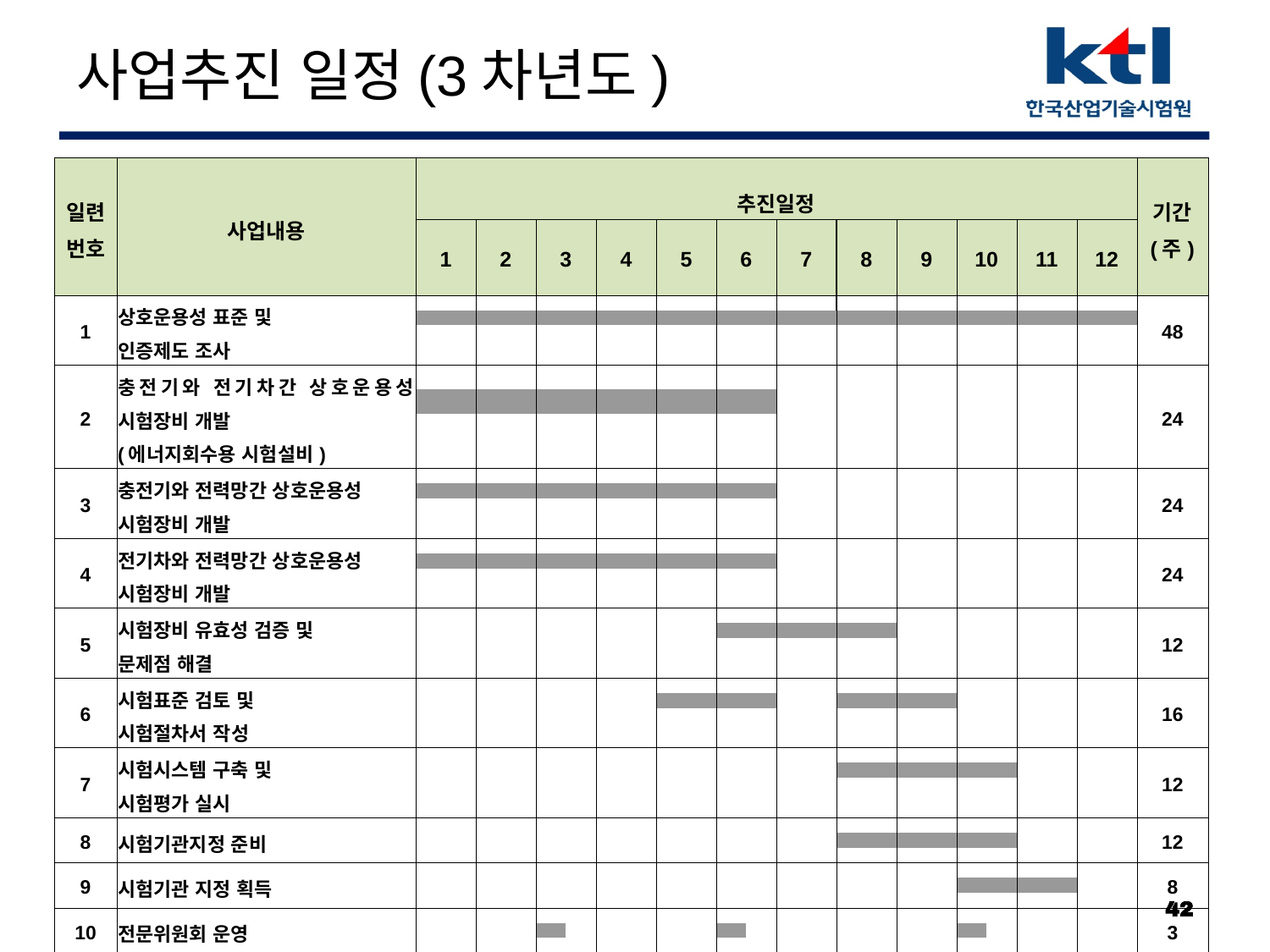

# 사업추진 일정(3차년도)
| 일련 번호 | 사업내용 | 추진일정 |  |  |  |  |  |  |  |  |  |  |  |  |  |  |  |  |  |  |  |  |  |  |  | 기간 (주) |
| --- | --- | --- | --- | --- | --- | --- | --- | --- | --- | --- | --- | --- | --- | --- | --- | --- | --- | --- | --- | --- | --- | --- | --- | --- | --- | --- |
|  |  | 1 |  | 2 |  | 3 |  | 4 |  | 5 |  | 6 |  | 7 |  | 8 |  | 9 |  | 10 |  | 11 |  | 12 |  |  |
| 1 | 상호운용성 표준 및 인증제도 조사 |  |  |  |  |  |  |  |  |  |  |  |  |  |  |  |  |  |  |  |  |  |  |  |  | 48 |
|  |  |  |  |  |  |  |  |  |  |  |  |  |  |  |  |  |  |  |  |  |  |  |  |  |  |  |
|  |  |  |  |  |  |  |  |  |  |  |  |  |  |  |  |  |  |  |  |  |  |  |  |  |  |  |
| 2 | 충전기와 전기차간 상호운용성 시험장비 개발 (에너지회수용 시험설비) |  |  |  |  |  |  |  |  |  |  |  |  |  |  |  |  |  |  |  |  |  |  |  |  | 24 |
|  |  |  |  |  |  |  |  |  |  |  |  |  |  |  |  |  |  |  |  |  |  |  |  |  |  |  |
|  |  |  |  |  |  |  |  |  |  |  |  |  |  |  |  |  |  |  |  |  |  |  |  |  |  |  |
| 3 | 충전기와 전력망간 상호운용성 시험장비 개발 |  |  |  |  |  |  |  |  |  |  |  |  |  |  |  |  |  |  |  |  |  |  |  |  | 24 |
|  |  |  |  |  |  |  |  |  |  |  |  |  |  |  |  |  |  |  |  |  |  |  |  |  |  |  |
|  |  |  |  |  |  |  |  |  |  |  |  |  |  |  |  |  |  |  |  |  |  |  |  |  |  |  |
| 4 | 전기차와 전력망간 상호운용성 시험장비 개발 |  |  |  |  |  |  |  |  |  |  |  |  |  |  |  |  |  |  |  |  |  |  |  |  | 24 |
|  |  |  |  |  |  |  |  |  |  |  |  |  |  |  |  |  |  |  |  |  |  |  |  |  |  |  |
|  |  |  |  |  |  |  |  |  |  |  |  |  |  |  |  |  |  |  |  |  |  |  |  |  |  |  |
| 5 | 시험장비 유효성 검증 및 문제점 해결 |  |  |  |  |  |  |  |  |  |  |  |  |  |  |  |  |  |  |  |  |  |  |  |  | 12 |
|  |  |  |  |  |  |  |  |  |  |  |  |  |  |  |  |  |  |  |  |  |  |  |  |  |  |  |
|  |  |  |  |  |  |  |  |  |  |  |  |  |  |  |  |  |  |  |  |  |  |  |  |  |  |  |
| 6 | 시험표준 검토 및 시험절차서 작성 |  |  |  |  |  |  |  |  |  |  |  |  |  |  |  |  |  |  |  |  |  |  |  |  | 16 |
|  |  |  |  |  |  |  |  |  |  |  |  |  |  |  |  |  |  |  |  |  |  |  |  |  |  |  |
|  |  |  |  |  |  |  |  |  |  |  |  |  |  |  |  |  |  |  |  |  |  |  |  |  |  |  |
| 7 | 시험시스템 구축 및 시험평가 실시 |  |  |  |  |  |  |  |  |  |  |  |  |  |  |  |  |  |  |  |  |  |  |  |  | 12 |
|  |  |  |  |  |  |  |  |  |  |  |  |  |  |  |  |  |  |  |  |  |  |  |  |  |  |  |
|  |  |  |  |  |  |  |  |  |  |  |  |  |  |  |  |  |  |  |  |  |  |  |  |  |  |  |
| 8 | 시험기관지정 준비 |  |  |  |  |  |  |  |  |  |  |  |  |  |  |  |  |  |  |  |  |  |  |  |  | 12 |
|  |  |  |  |  |  |  |  |  |  |  |  |  |  |  |  |  |  |  |  |  |  |  |  |  |  |  |
|  |  |  |  |  |  |  |  |  |  |  |  |  |  |  |  |  |  |  |  |  |  |  |  |  |  |  |
| 9 | 시험기관 지정 획득 |  |  |  |  |  |  |  |  |  |  |  |  |  |  |  |  |  |  |  |  |  |  |  |  | 8 |
|  |  |  |  |  |  |  |  |  |  |  |  |  |  |  |  |  |  |  |  |  |  |  |  |  |  |  |
|  |  |  |  |  |  |  |  |  |  |  |  |  |  |  |  |  |  |  |  |  |  |  |  |  |  |  |
| 10 | 전문위원회 운영 |  |  |  |  |  |  |  |  |  |  |  |  |  |  |  |  |  |  |  |  |  |  |  |  | 3 |
|  |  |  |  |  |  |  |  |  |  |  |  |  |  |  |  |  |  |  |  |  |  |  |  |  |  |  |
|  |  |  |  |  |  |  |  |  |  |  |  |  |  |  |  |  |  |  |  |  |  |  |  |  |  |  |
| 11 | 최종보고서 작성 |  |  |  |  |  |  |  |  |  |  |  |  |  |  |  |  |  |  |  |  |  |  |  |  | 8 |
|  |  |  |  |  |  |  |  |  |  |  |  |  |  |  |  |  |  |  |  |  |  |  |  |  |  |  |
|  |  |  |  |  |  |  |  |  |  |  |  |  |  |  |  |  |  |  |  |  |  |  |  |  |  |  |
42